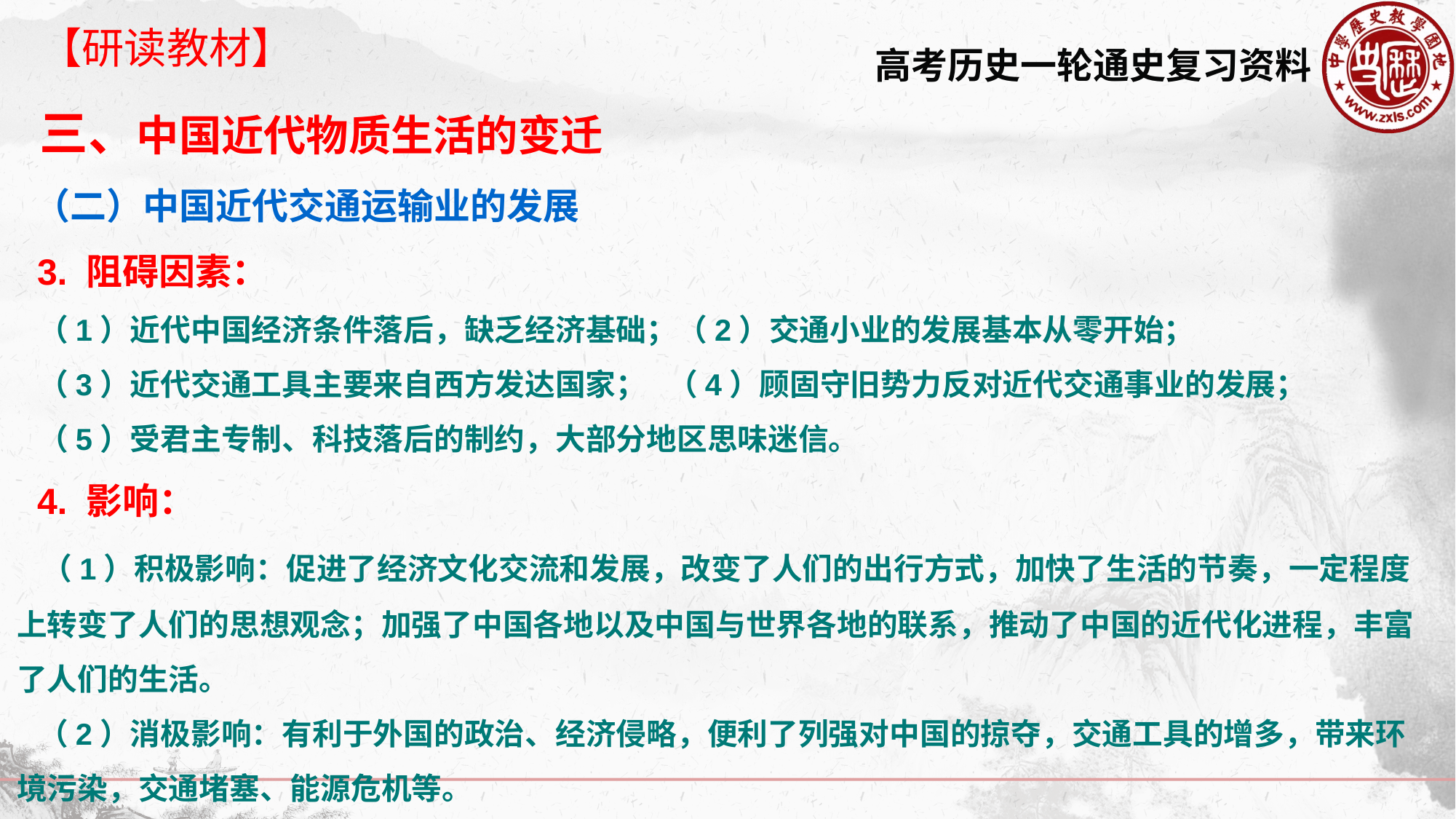

【研读教材】
三、中国近代物质生活的变迁
 （二）中国近代交通运输业的发展
  3. 阻碍因素：
  （1）近代中国经济条件落后，缺乏经济基础；（2）交通小业的发展基本从零开始；
  （3）近代交通工具主要来自西方发达国家；   （4）顾固守旧势力反对近代交通事业的发展；
  （5）受君主专制、科技落后的制约，大部分地区思味迷信。
  4. 影响：
  （1）积极影响：促进了经济文化交流和发展，改变了人们的出行方式，加快了生活的节奏，一定程度上转变了人们的思想观念；加强了中国各地以及中国与世界各地的联系，推动了中国的近代化进程，丰富了人们的生活。
  （2）消极影响：有利于外国的政治、经济侵略，便利了列强对中国的掠夺，交通工具的增多，带来环境污染，交通堵塞、能源危机等。